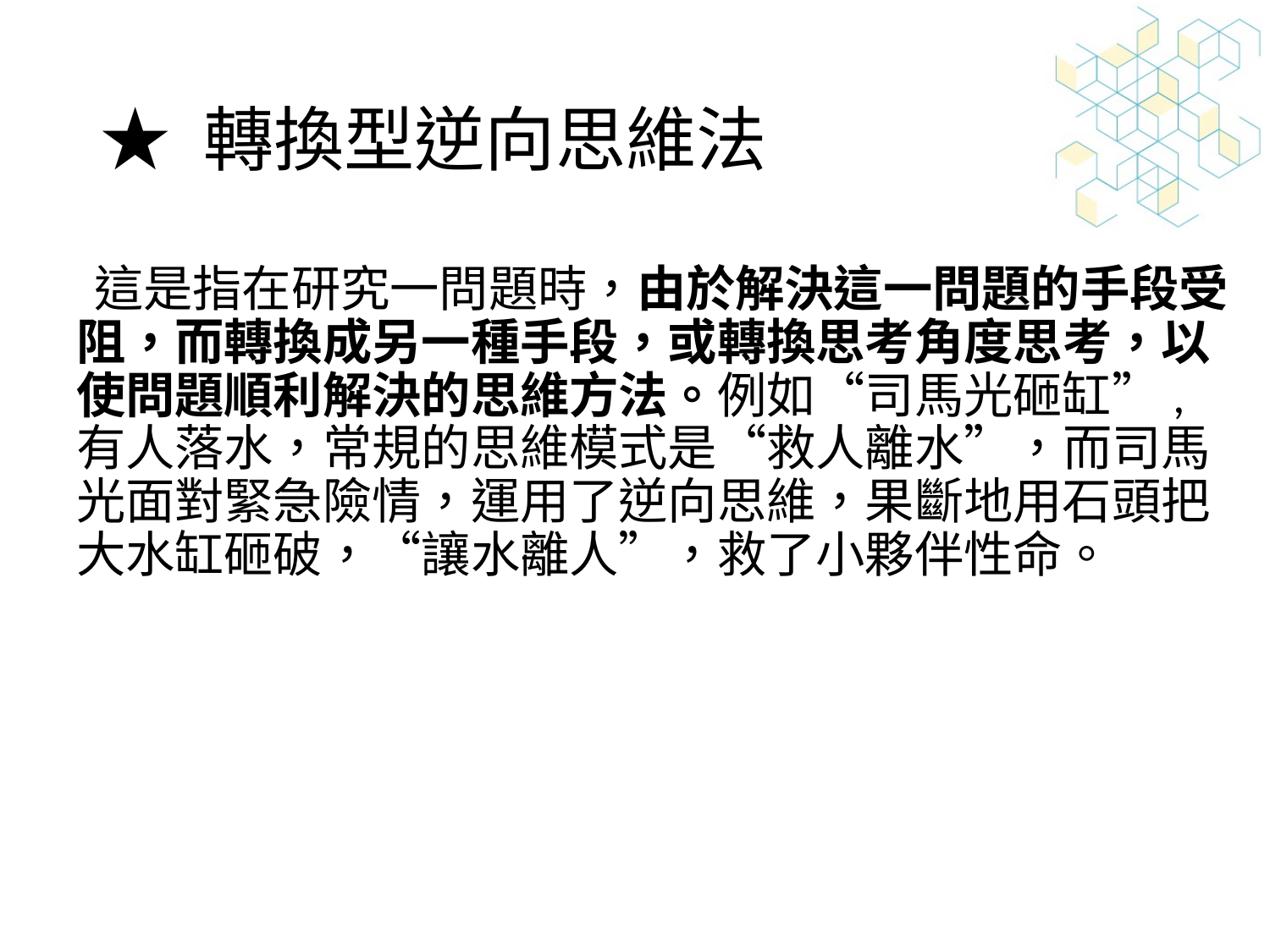

# ★ 轉換型逆向思維法
    這是指在研究一問題時，由於解決這一問題的手段受阻，而轉換成另一種手段，或轉換思考角度思考，以使問題順利解決的思維方法。例如“司馬光砸缸”,有人落水，常規的思維模式是“救人離水”，而司馬光面對緊急險情，運用了逆向思維，果斷地用石頭把大水缸砸破，“讓水離人”，救了小夥伴性命。